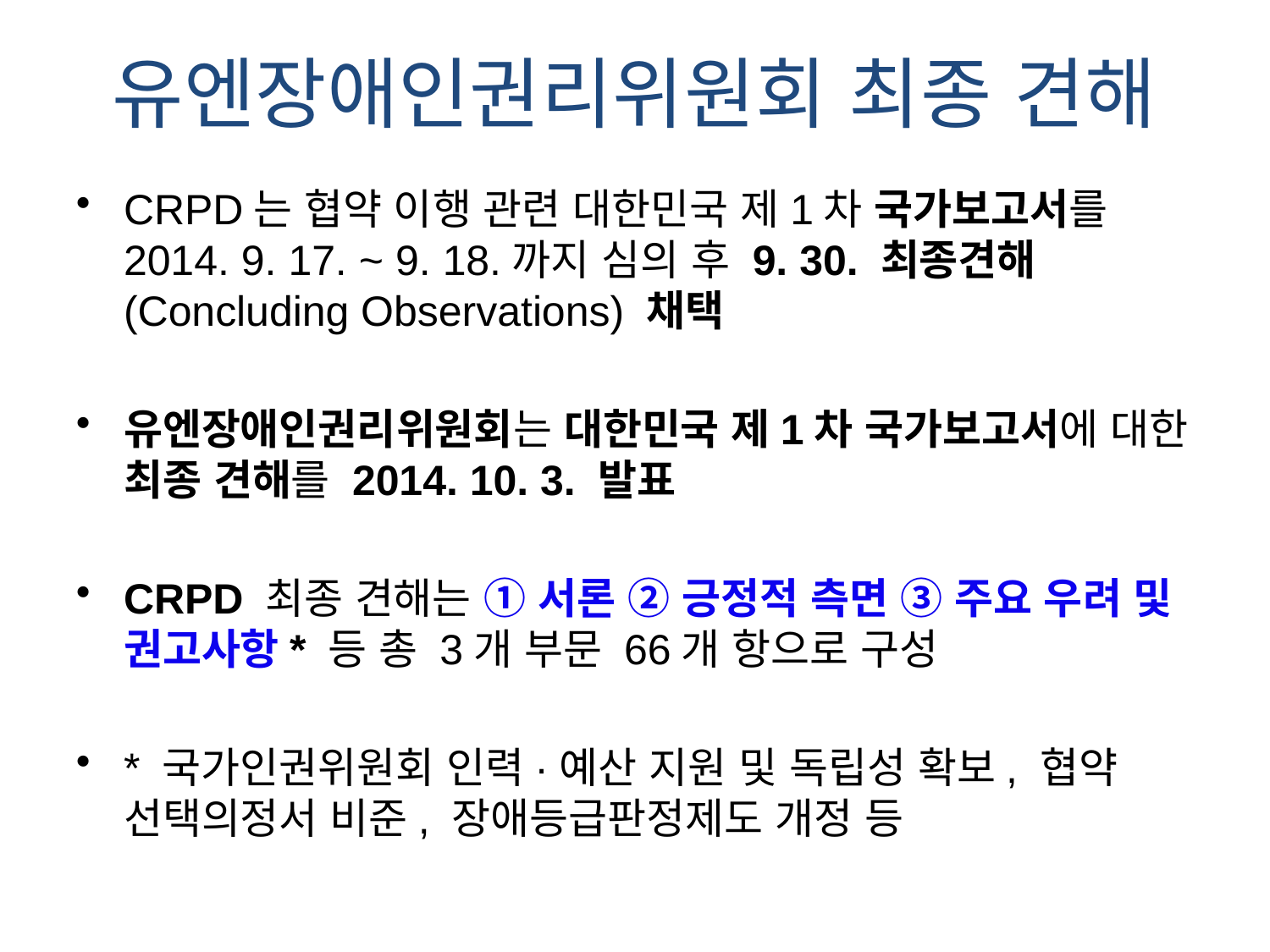

유엔장애인권리위원회 최종 견해
CRPD는 협약 이행 관련 대한민국 제1차 국가보고서를 2014. 9. 17. ~ 9. 18.까지 심의 후 9. 30. 최종견해 (Concluding Observations) 채택

유엔장애인권리위원회는 대한민국 제1차 국가보고서에 대한 최종 견해를 2014. 10. 3. 발표

CRPD 최종 견해는 ① 서론 ② 긍정적 측면 ③ 주요 우려 및 권고사항* 등 총 3개 부문 66개 항으로 구성

* 국가인권위원회 인력·예산 지원 및 독립성 확보, 협약 선택의정서 비준, 장애등급판정제도 개정 등